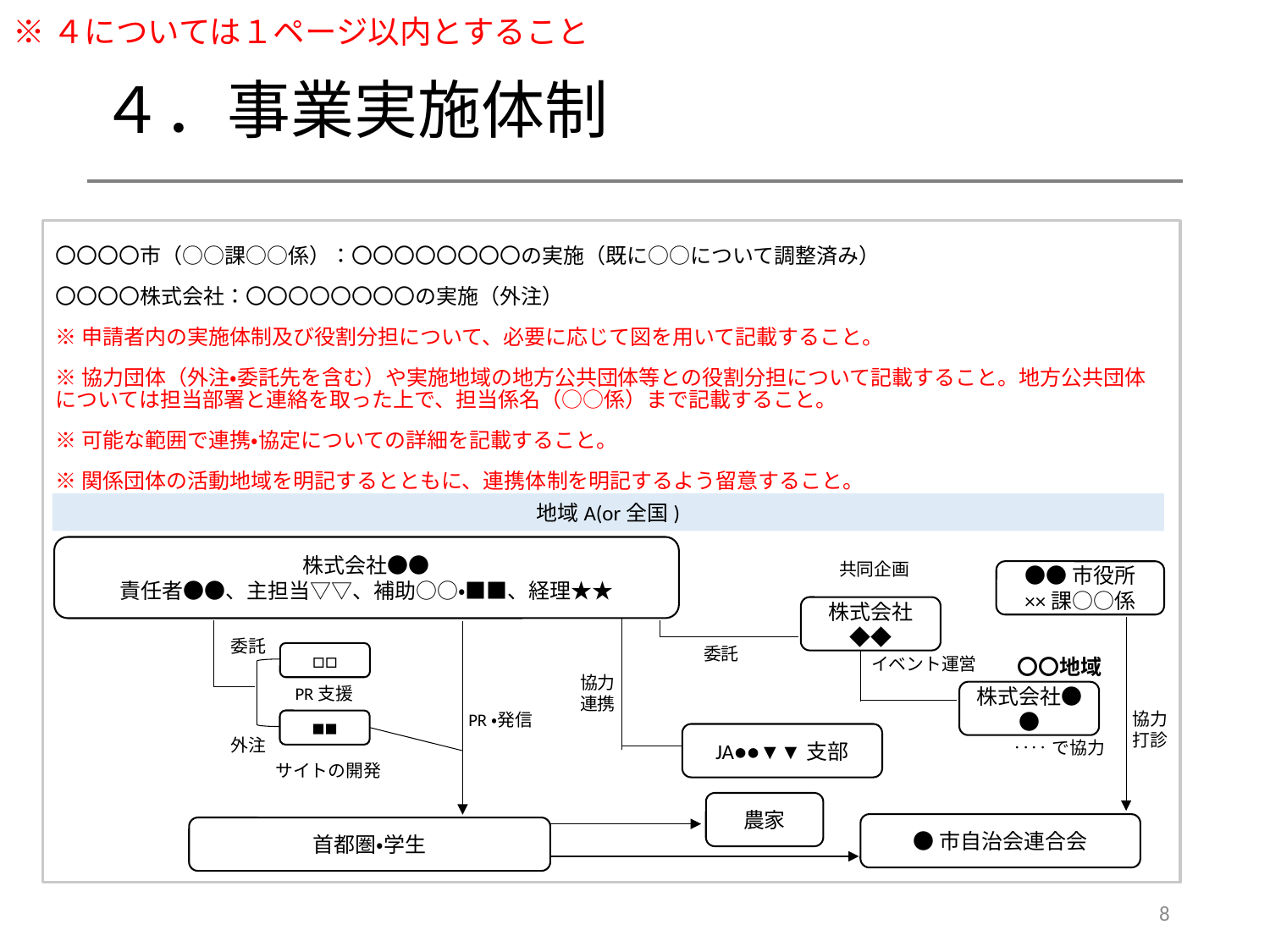

※４については１ページ以内とすること
# ４．事業実施体制
〇〇〇〇市（○○課○○係）：〇〇〇〇〇〇〇〇の実施（既に○○について調整済み）
〇〇〇〇株式会社：〇〇〇〇〇〇〇〇の実施（外注）
※申請者内の実施体制及び役割分担について、必要に応じて図を用いて記載すること。
※協力団体（外注・委託先を含む）や実施地域の地方公共団体等との役割分担について記載すること。地方公共団体については担当部署と連絡を取った上で、担当係名（○○係）まで記載すること。
※可能な範囲で連携・協定についての詳細を記載すること。
※関係団体の活動地域を明記するとともに、連携体制を明記するよう留意すること。
地域A(or全国)
株式会社●●
責任者●●、主担当▽▽、補助○○・■■、経理★★
共同企画
●●市役所
××課○○係
株式会社
◆◆

委託
□□
PR支援
■■
外注
サイトの開発
委託
〇〇地域
イベント運営
協力連携
株式会社●●
協力
打診
PR・発信
JA●●▼▼支部
‥‥で協力
農家
●市自治会連合会
首都圏・学生
8